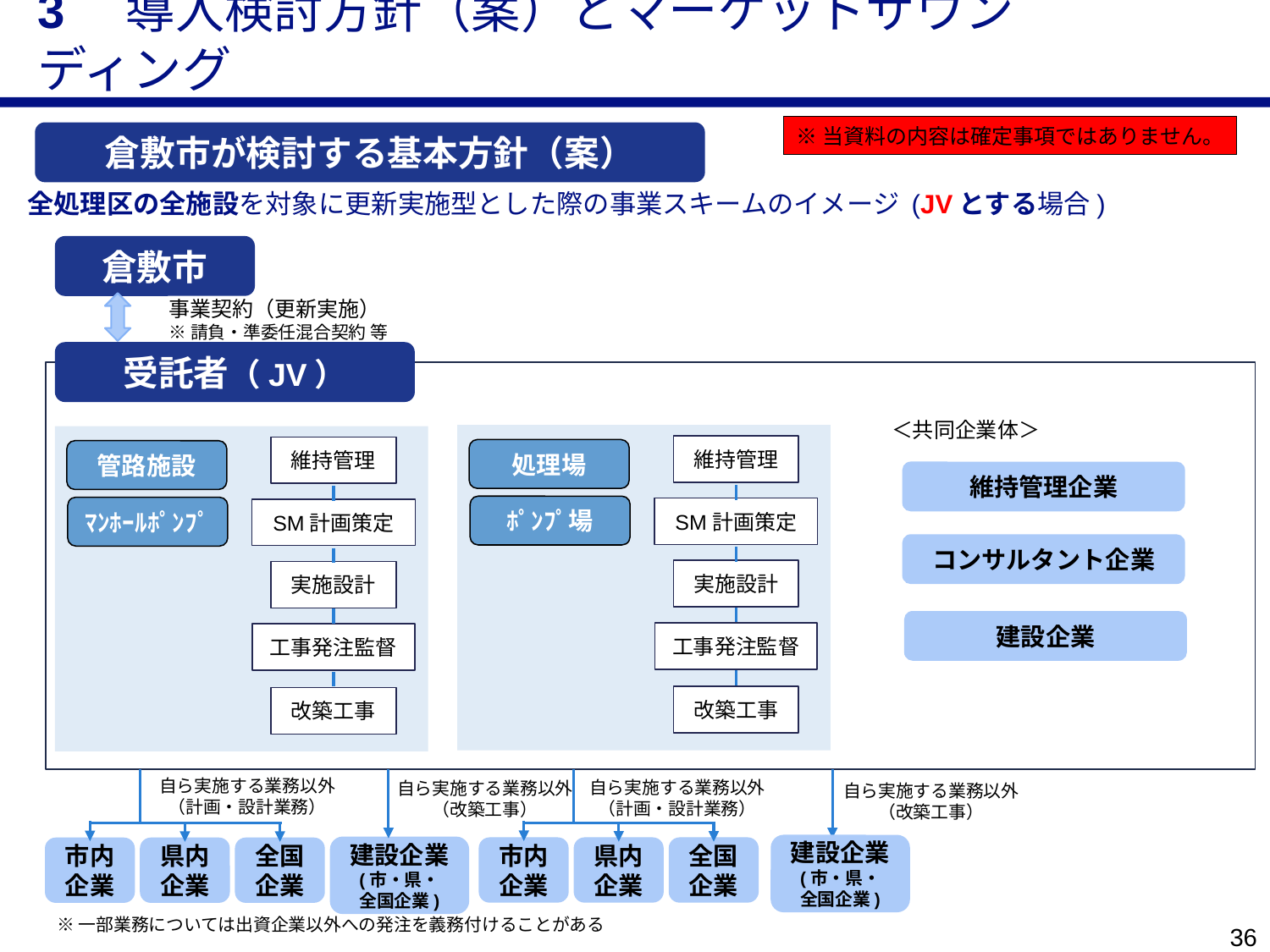

# 3　導入検討方針（案）とマーケットサウンディング
※当資料の内容は確定事項ではありません。
倉敷市が検討する基本方針（案）
全処理区の全施設を対象に更新実施型とした際の事業スキームのイメージ (JVとする場合)
倉敷市

事業契約（更新実施）
※請負・準委任混合契約 等
受託者（JV）

＜共同企業体＞

維持管理
処理場
ﾎﾟﾝﾌﾟ場
SM計画策定
実施設計
工事発注監督
改築工事

維持管理
管路施設
ﾏﾝﾎｰﾙﾎﾟﾝﾌﾟ
SM計画策定
実施設計
工事発注監督
改築工事
維持管理企業
コンサルタント企業
建設企業
自ら実施する業務以外
（計画・設計業務）
自ら実施する業務以外
（計画・設計業務）
自ら実施する業務以外
（改築工事）
自ら実施する業務以外
（改築工事）
建設企業
(市・県・
全国企業)
建設企業
(市・県・
全国企業)
全国
企業
市内
企業
県内
企業
全国
企業
市内
企業
県内
企業
※一部業務については出資企業以外への発注を義務付けることがある
36